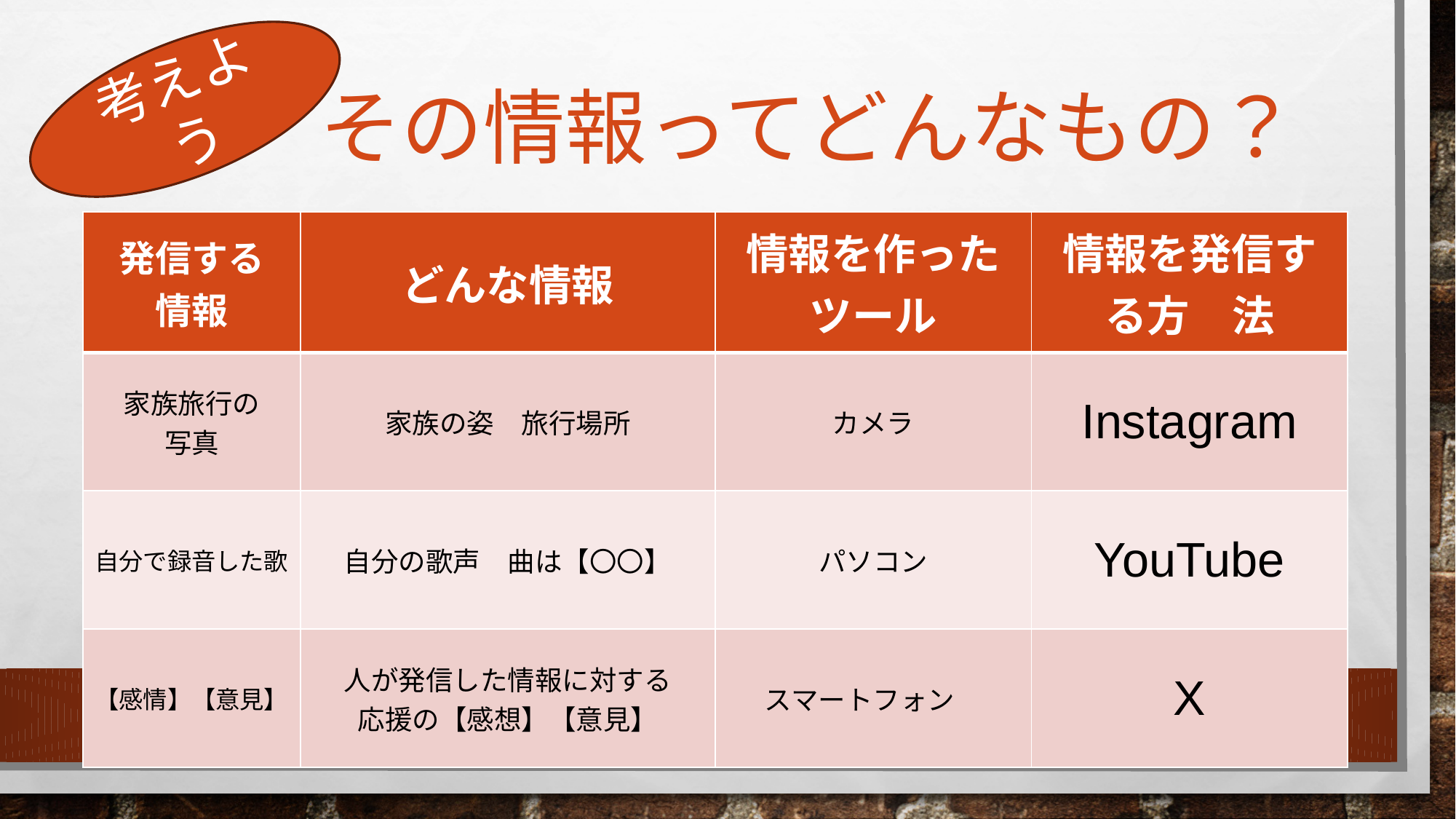

考えよう
# その情報ってどんなもの？
| 発信する 情報 | どんな情報 | 情報を作ったツール | 情報を発信する方　法 |
| --- | --- | --- | --- |
| 家族旅行の 写真 | 家族の姿　旅行場所 | カメラ | Instagram |
| 自分で録音した歌 | 自分の歌声　曲は【〇〇】 | パソコン | YouTube |
| 【感情】【意見】 | 人が発信した情報に対する 応援の【感想】【意見】 | スマートフォン | X |